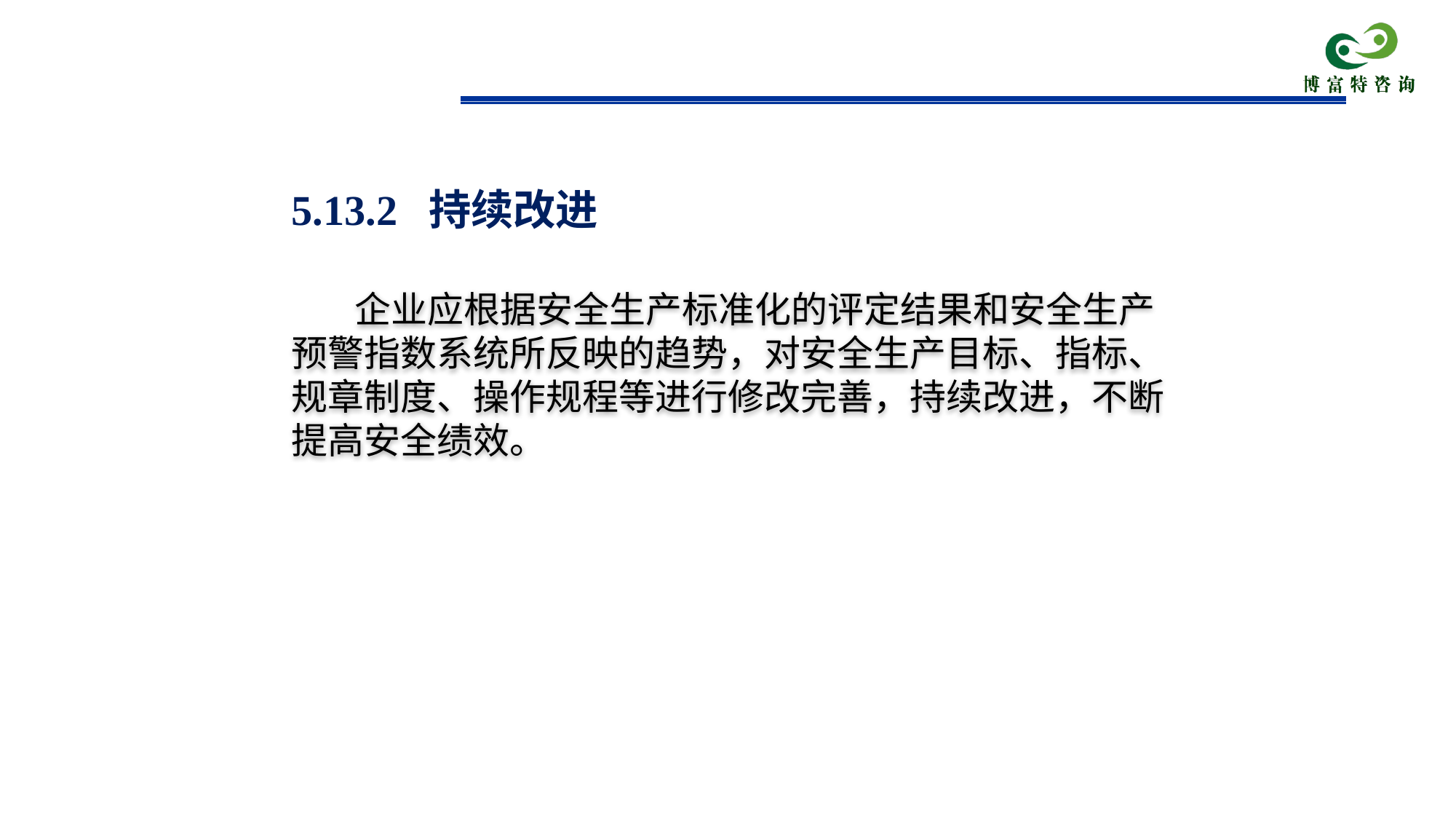

5.13.2  持续改进
企业应根据安全生产标准化的评定结果和安全生产预警指数系统所反映的趋势，对安全生产目标、指标、规章制度、操作规程等进行修改完善，持续改进，不断提高安全绩效。